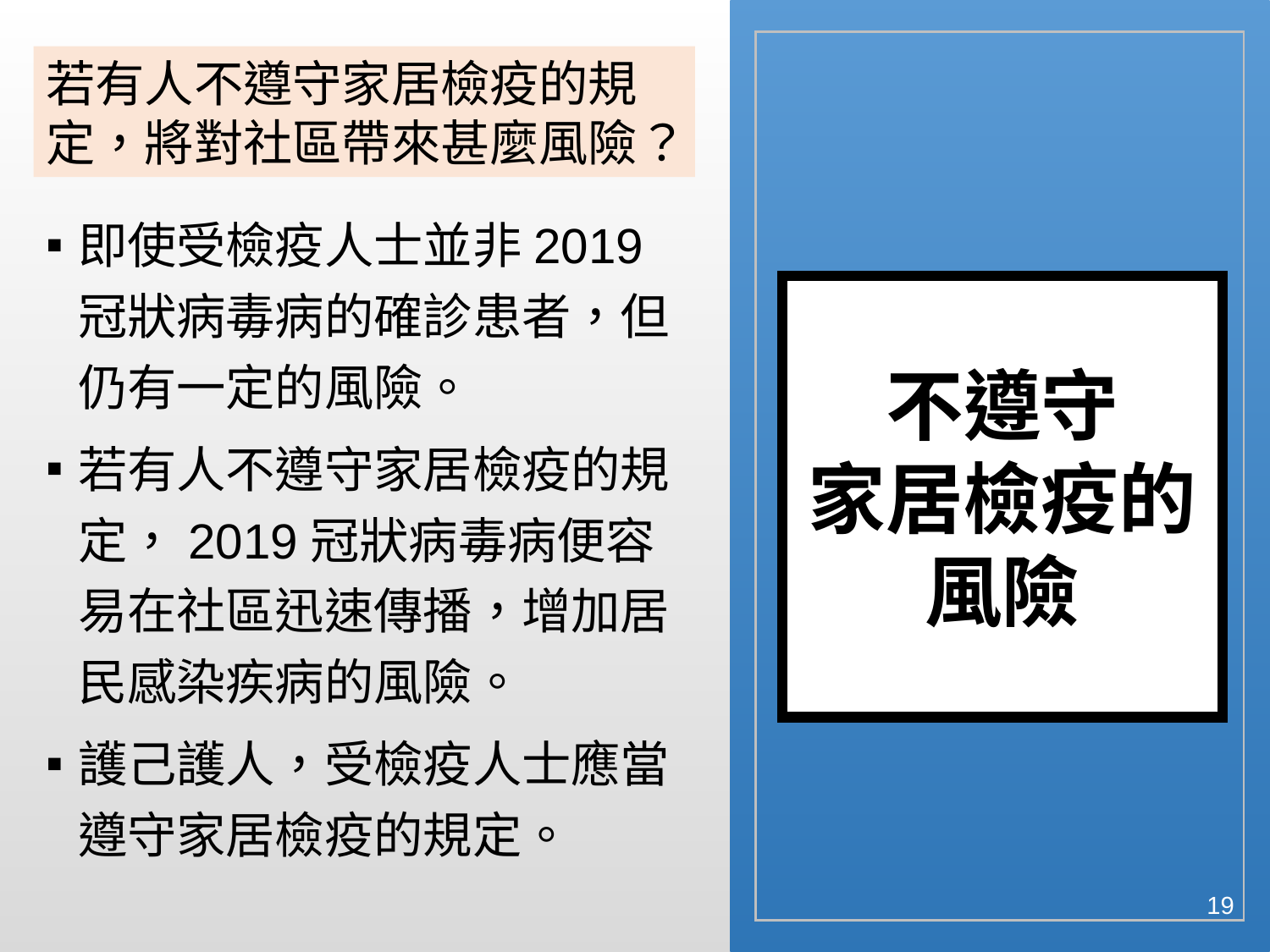

若有人不遵守家居檢疫的規定，將對社區帶來甚麼風險？
即使受檢疫人士並非2019冠狀病毒病的確診患者，但仍有一定的風險。
若有人不遵守家居檢疫的規定，2019冠狀病毒病便容易在社區迅速傳播，增加居民感染疾病的風險。
護己護人，受檢疫人士應當遵守家居檢疫的規定。
#
不遵守
家居檢疫的風險
19